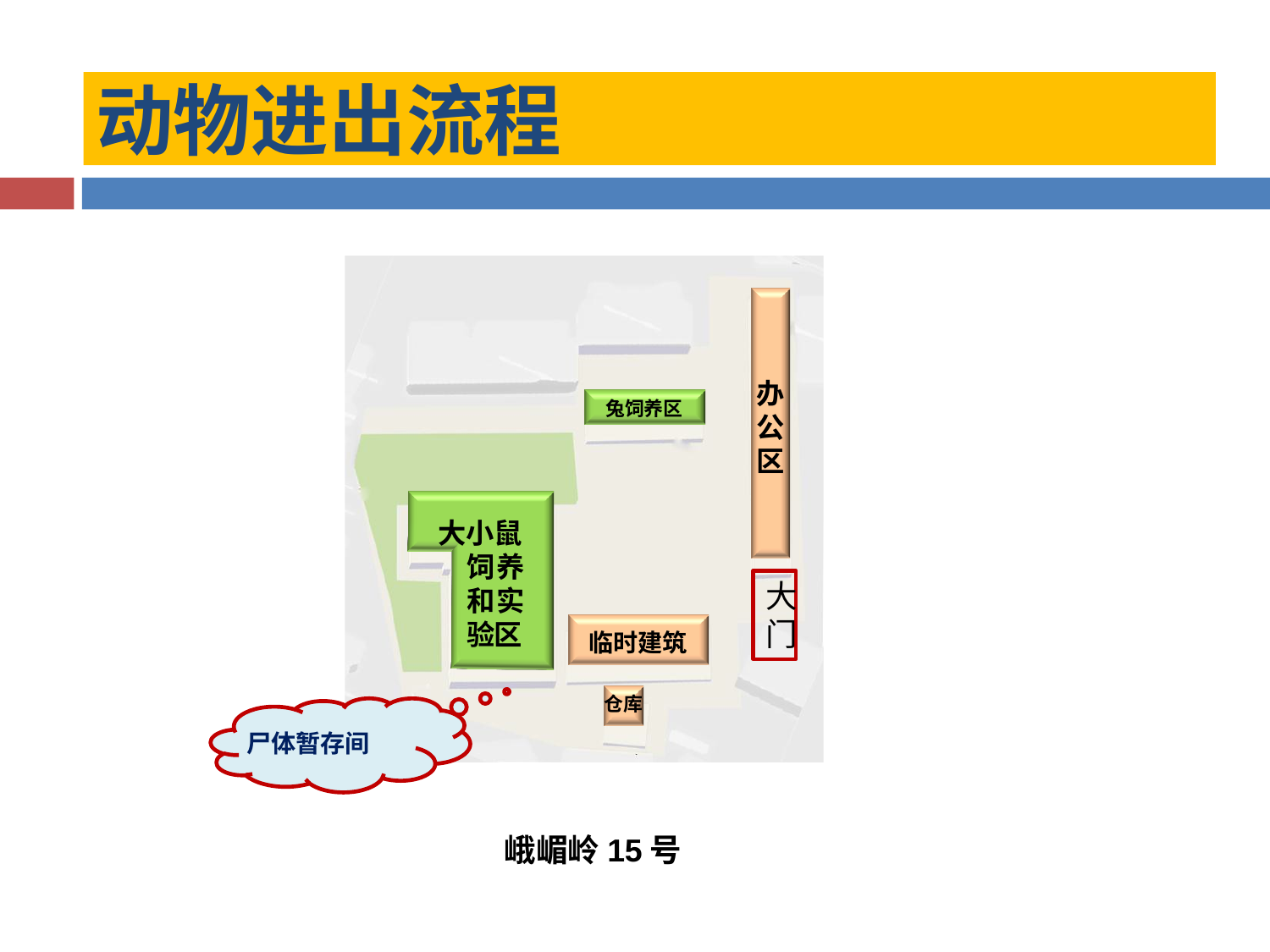

动物进出流程

办 公 区

兔饲养区

大小鼠
饲养 和实 验区
大门

临时建筑

仓库
尸体暂存间
峨嵋岭15号